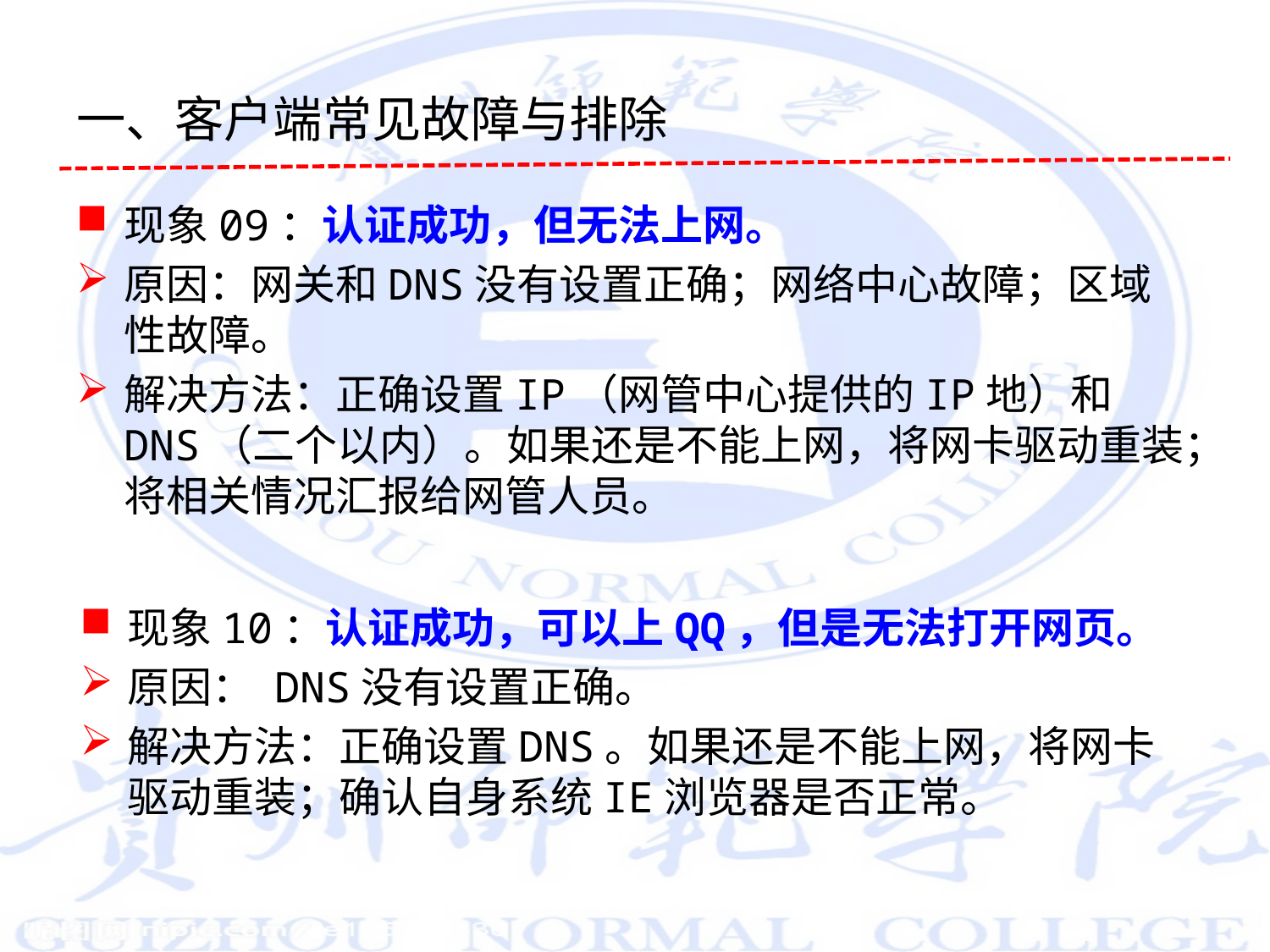

# 一、客户端常见故障与排除
现象09：认证成功，但无法上网。
原因：网关和DNS没有设置正确；网络中心故障；区域性故障。
解决方法：正确设置IP（网管中心提供的IP地）和DNS（二个以内）。如果还是不能上网，将网卡驱动重装；将相关情况汇报给网管人员。
现象10：认证成功，可以上QQ，但是无法打开网页。
原因： DNS没有设置正确。
解决方法：正确设置DNS。如果还是不能上网，将网卡驱动重装；确认自身系统IE浏览器是否正常。